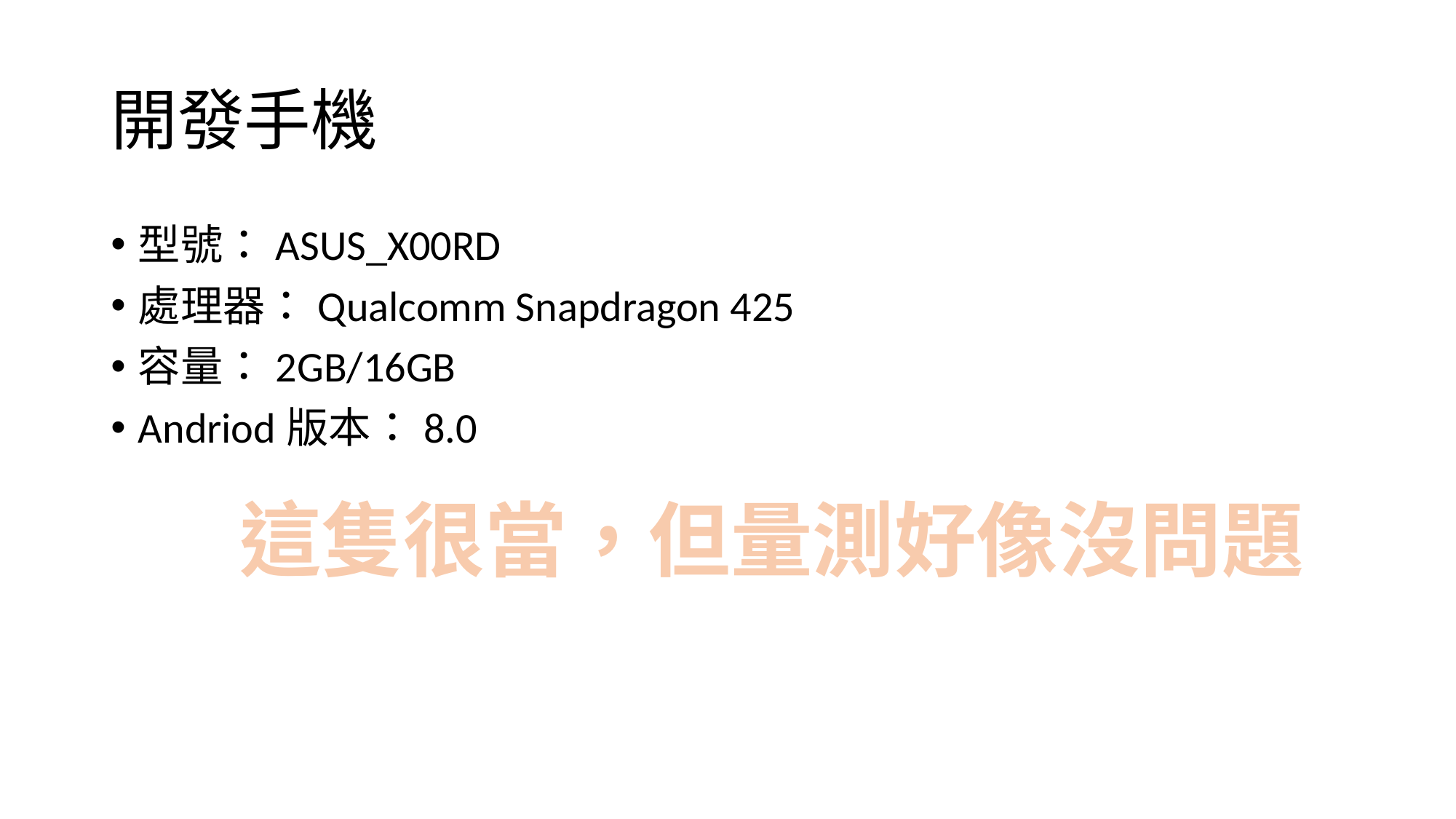

# 開發手機
型號：ASUS_X00RD
處理器：Qualcomm Snapdragon 425
容量：2GB/16GB
Andriod版本：8.0

這隻很當，但量測好像沒問題